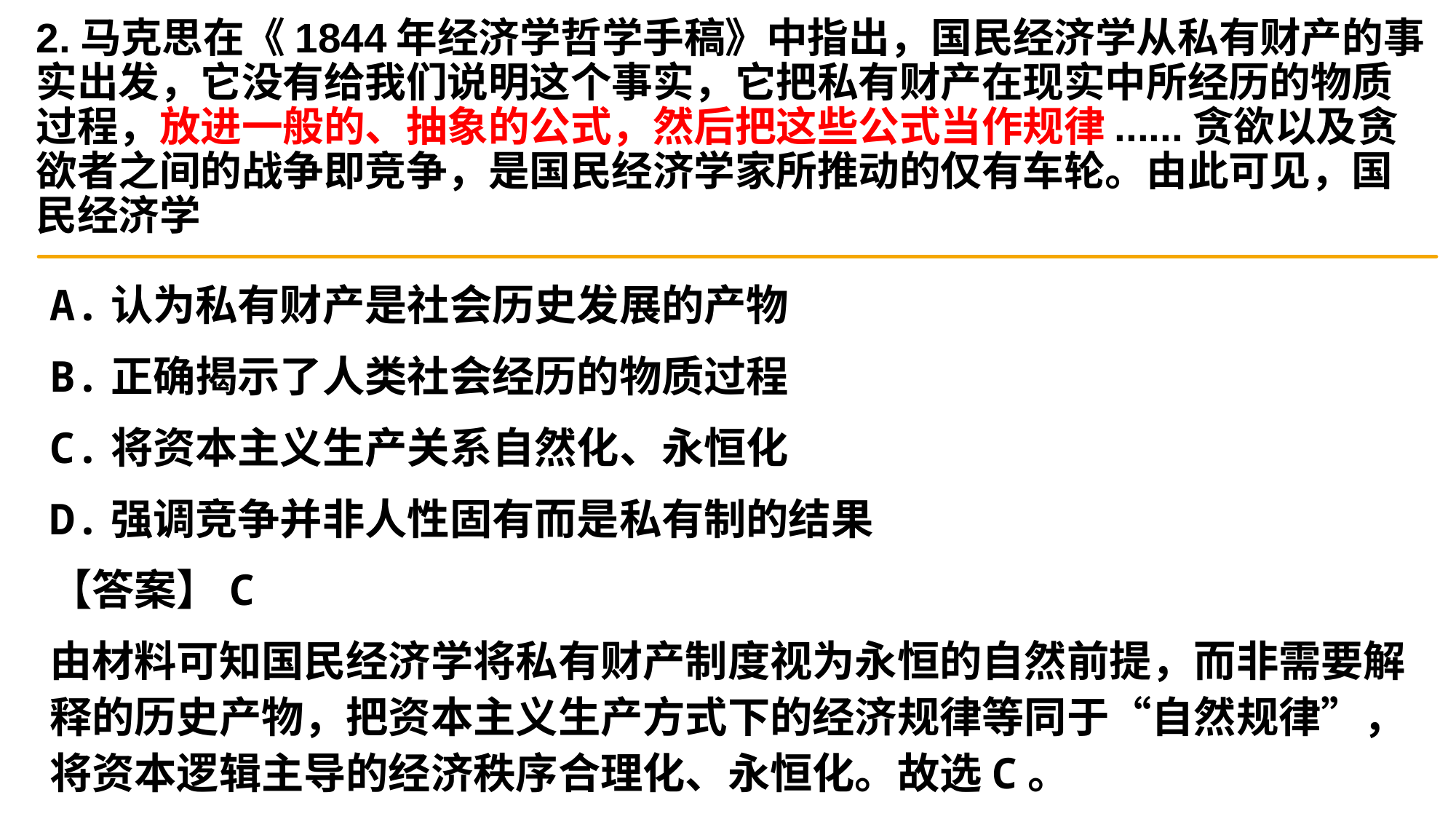

# 2.马克思在《1844年经济学哲学手稿》中指出，国民经济学从私有财产的事实出发，它没有给我们说明这个事实，它把私有财产在现实中所经历的物质过程，放进一般的、抽象的公式，然后把这些公式当作规律......贪欲以及贪欲者之间的战争即竞争，是国民经济学家所推动的仅有车轮。由此可见，国民经济学
A.认为私有财产是社会历史发展的产物
B.正确揭示了人类社会经历的物质过程
C.将资本主义生产关系自然化、永恒化
D.强调竞争并非人性固有而是私有制的结果
【答案】C
由材料可知国民经济学将私有财产制度视为永恒的自然前提，而非需要解释的历史产物，把资本主义生产方式下的经济规律等同于“自然规律”，将资本逻辑主导的经济秩序合理化、永恒化。故选C。